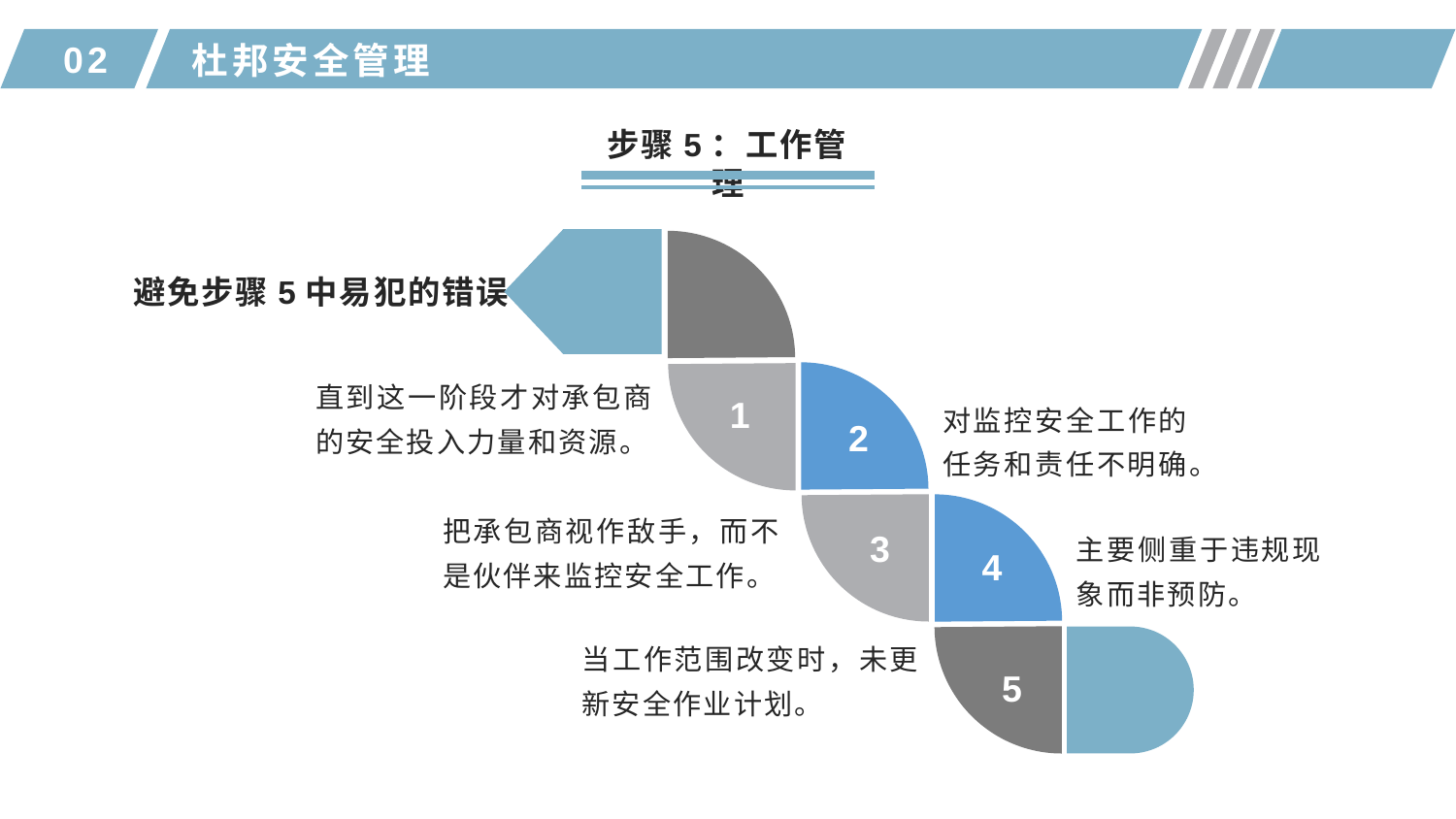

02
杜邦安全管理
步骤5：工作管理

避免步骤5中易犯的错误
直到这一阶段才对承包商的安全投入力量和资源。
1
对监控安全工作的任务和责任不明确。
2
把承包商视作敌手，而不是伙伴来监控安全工作。
主要侧重于违规现象而非预防。
3
4
当工作范围改变时，未更新安全作业计划。
5